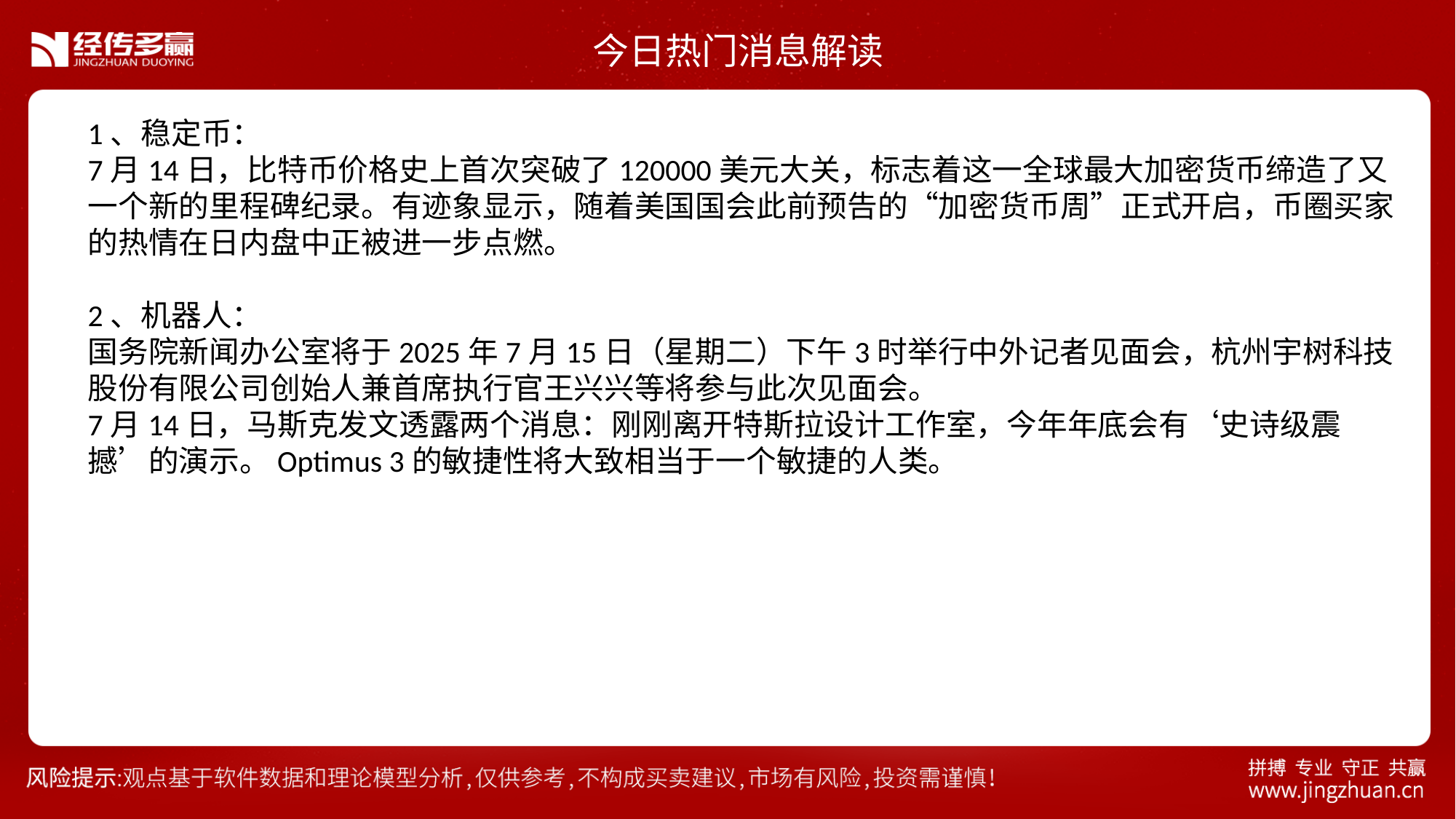

今日热门消息解读
1、稳定币：
7月14日，比特币价格史上首次突破了120000美元大关，标志着这一全球最大加密货币缔造了又一个新的里程碑纪录。有迹象显示，随着美国国会此前预告的“加密货币周”正式开启，币圈买家的热情在日内盘中正被进一步点燃。

2、机器人：
国务院新闻办公室将于2025年7月15日（星期二）下午3时举行中外记者见面会，杭州宇树科技股份有限公司创始人兼首席执行官王兴兴等将参与此次见面会。
7月14日，马斯克发文透露两个消息：刚刚离开特斯拉设计工作室，今年年底会有‘史诗级震撼’的演示。Optimus 3的敏捷性将大致相当于一个敏捷的人类。